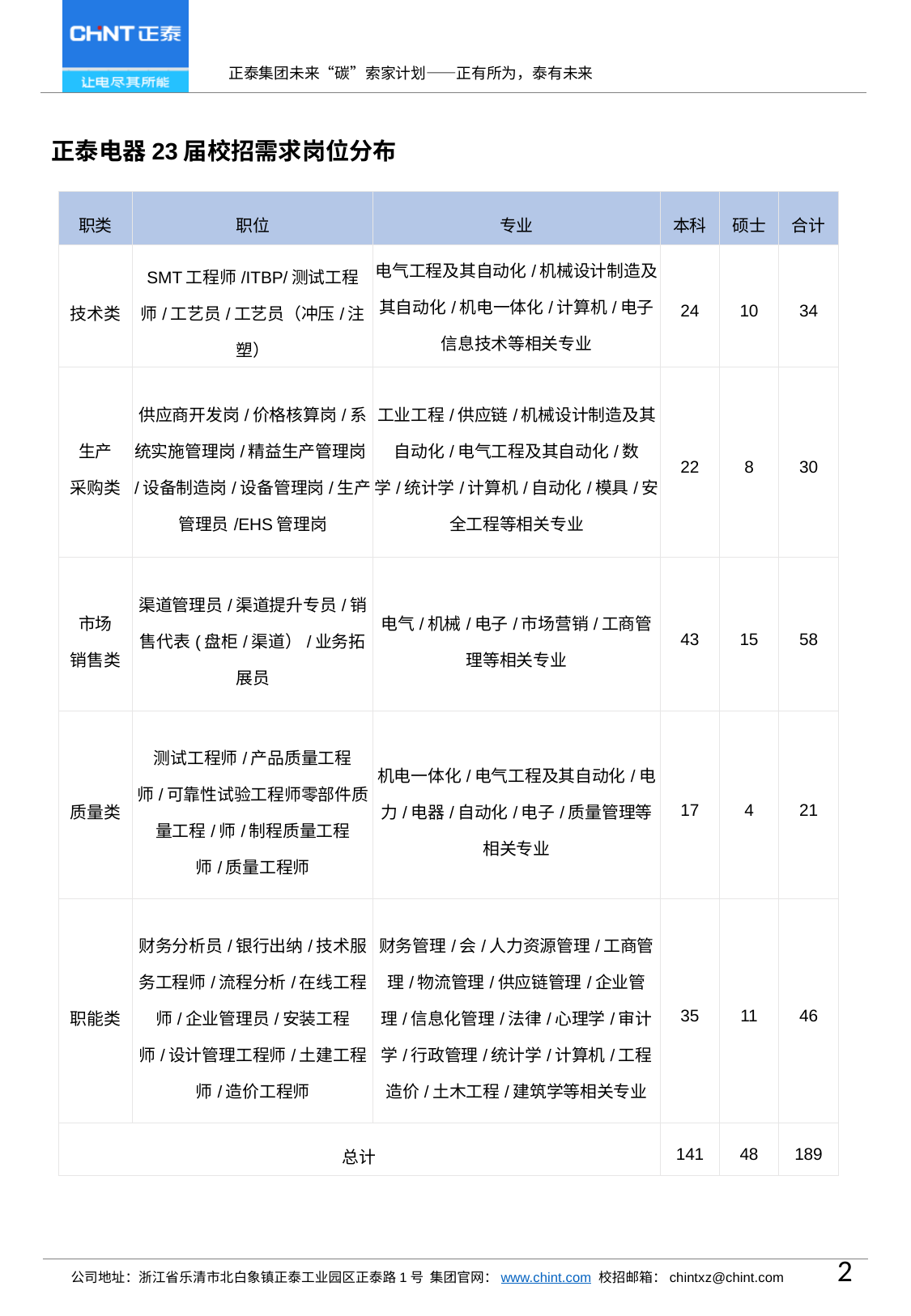

正泰集团未来“碳”索家计划——正有所为，泰有未来

正泰电器23届校招需求岗位分布
| 职类 | 职位 | 专业 | 本科 | 硕士 | 合计 |
| --- | --- | --- | --- | --- | --- |
| 技术类 | SMT工程师/ITBP/测试工程师/工艺员/工艺员（冲压/注塑） | 电气工程及其自动化/机械设计制造及其自动化/机电一体化/计算机/电子信息技术等相关专业 | 24 | 10 | 34 |
| 生产 采购类 | 供应商开发岗/价格核算岗/系统实施管理岗/精益生产管理岗/设备制造岗/设备管理岗/生产管理员/EHS管理岗 | 工业工程/供应链/机械设计制造及其自动化/电气工程及其自动化/数学/统计学/计算机/自动化/模具/安全工程等相关专业 | 22 | 8 | 30 |
| 市场 销售类 | 渠道管理员/渠道提升专员/销售代表(盘柜/渠道）/业务拓展员 | 电气/机械/电子/市场营销/工商管理等相关专业 | 43 | 15 | 58 |
| 质量类 | 测试工程师/产品质量工程师/可靠性试验工程师零部件质量工程/师/制程质量工程师/质量工程师 | 机电一体化/电气工程及其自动化/电力/电器/自动化/电子/质量管理等相关专业 | 17 | 4 | 21 |
| 职能类 | 财务分析员/银行出纳/技术服务工程师/流程分析/在线工程师/企业管理员/安装工程师/设计管理工程师/土建工程师/造价工程师 | 财务管理/会/人力资源管理/工商管理/物流管理/供应链管理/企业管理/信息化管理/法律/心理学/审计学/行政管理/统计学/计算机/工程造价/土木工程/建筑学等相关专业 | 35 | 11 | 46 |
| 总计 |  |  | 141 | 48 | 189 |
2
公司地址：浙江省乐清市北白象镇正泰工业园区正泰路1号  集团官网：www.chint.com 校招邮箱：chintxz@chint.com